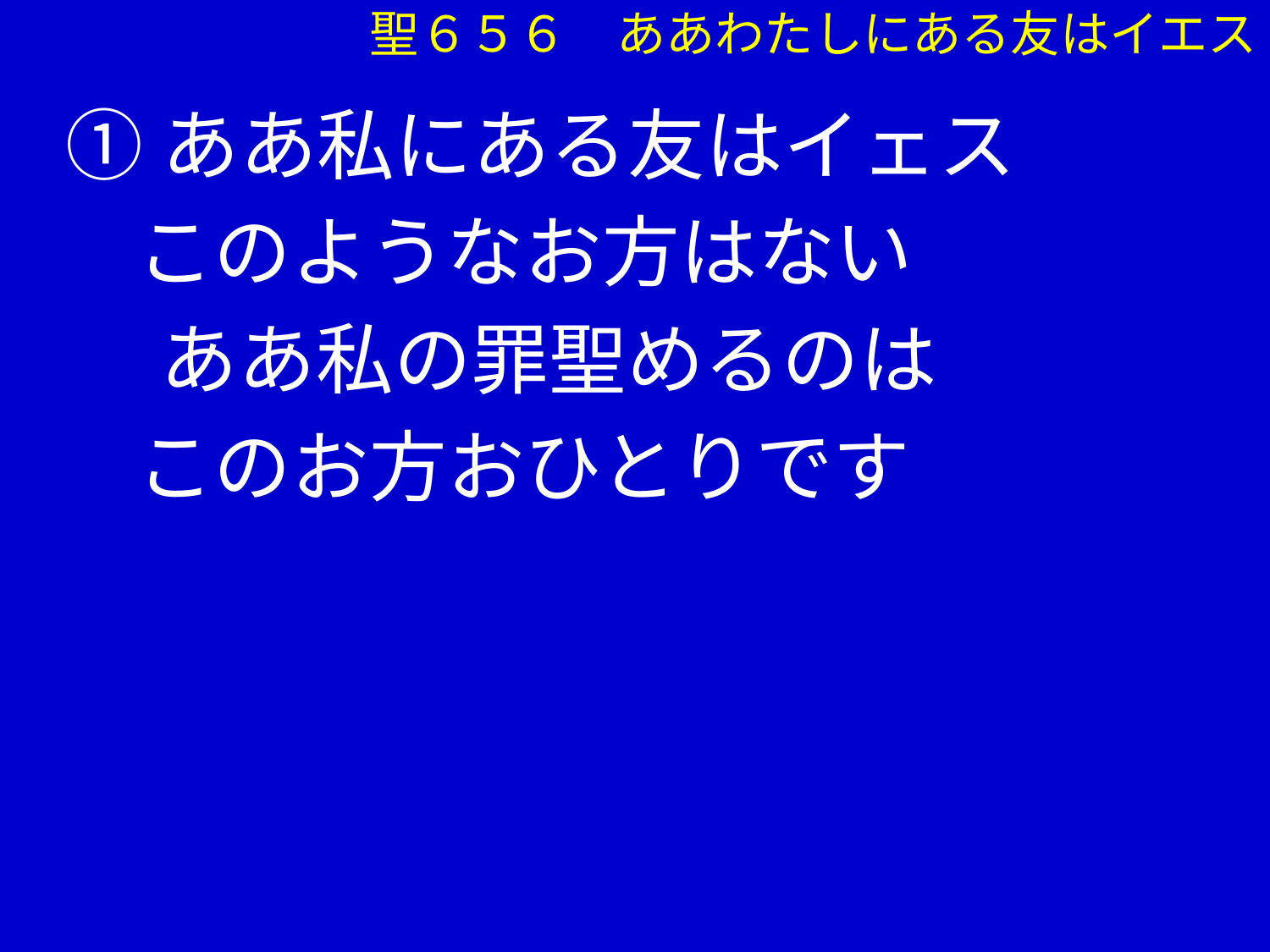

聖６５６　ああわたしにある友はイエス
①ああ私にある友はイェス
   このようなお方はない
　 ああ私の罪聖めるのは
   このお方おひとりです